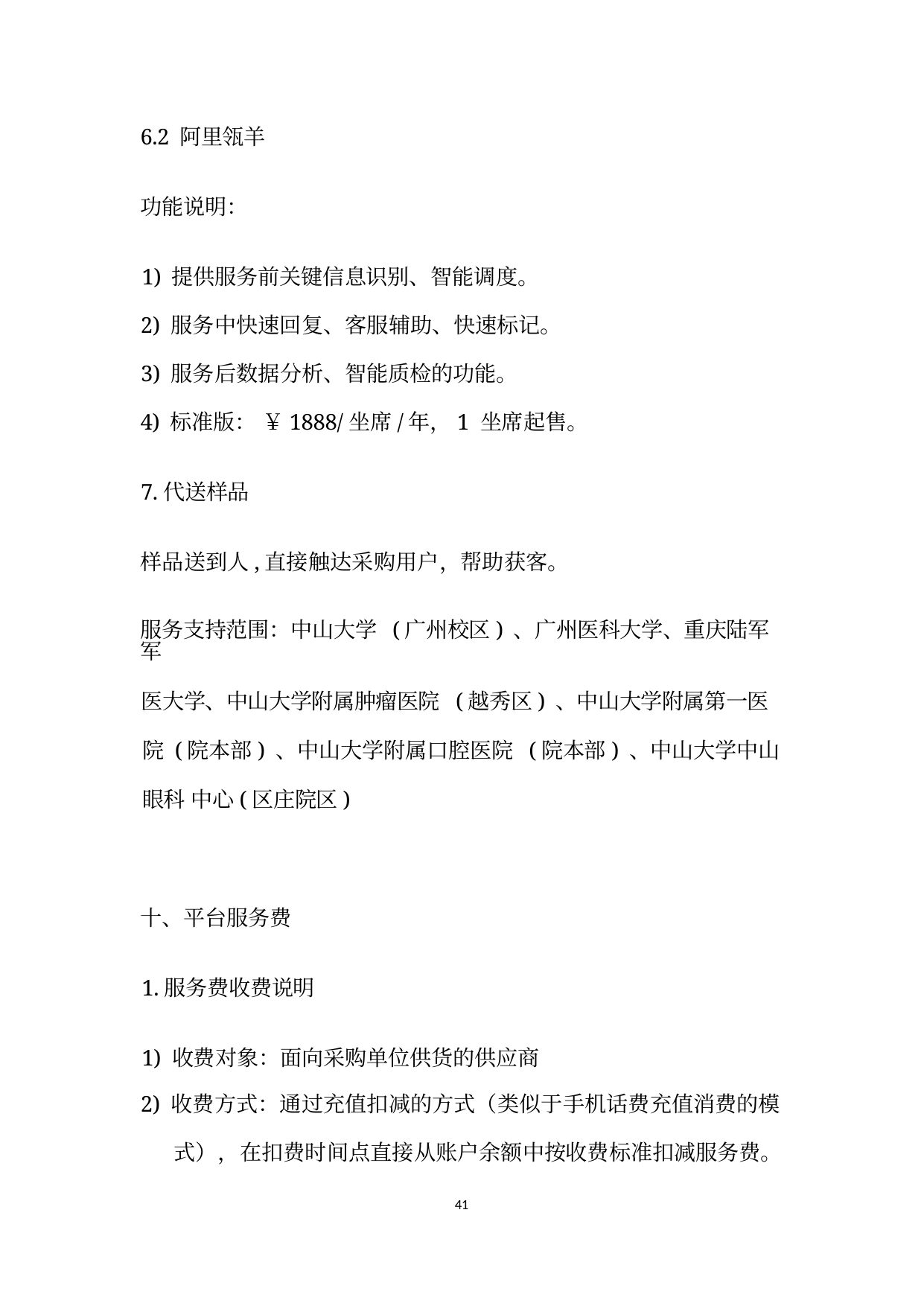

6.2 阿里瓴羊

功能说明：

1) 提供服务前关键信息识别、智能调度。
2) 服务中快速回复、客服辅助、快速标记。
3) 服务后数据分析、智能质检的功能。
4) 标准版： ￥1888/坐席/年，1 坐席起售。

7.代送样品

样品送到人,直接触达采购用户，帮助获客。

服务支持范围：中山大学 (广州校区) 、广州医科大学、重庆陆军军
医大学、中山大学附属肿瘤医院 (越秀区) 、中山大学附属第一医院 (院本部) 、中山大学附属口腔医院 (院本部) 、中山大学中山眼科 中心(区庄院区)

十、平台服务费

1.服务费收费说明

1) 收费对象：面向采购单位供货的供应商
2) 收费方式：通过充值扣减的方式（类似于手机话费充值消费的模
式），在扣费时间点直接从账户余额中按收费标准扣减服务费。

41